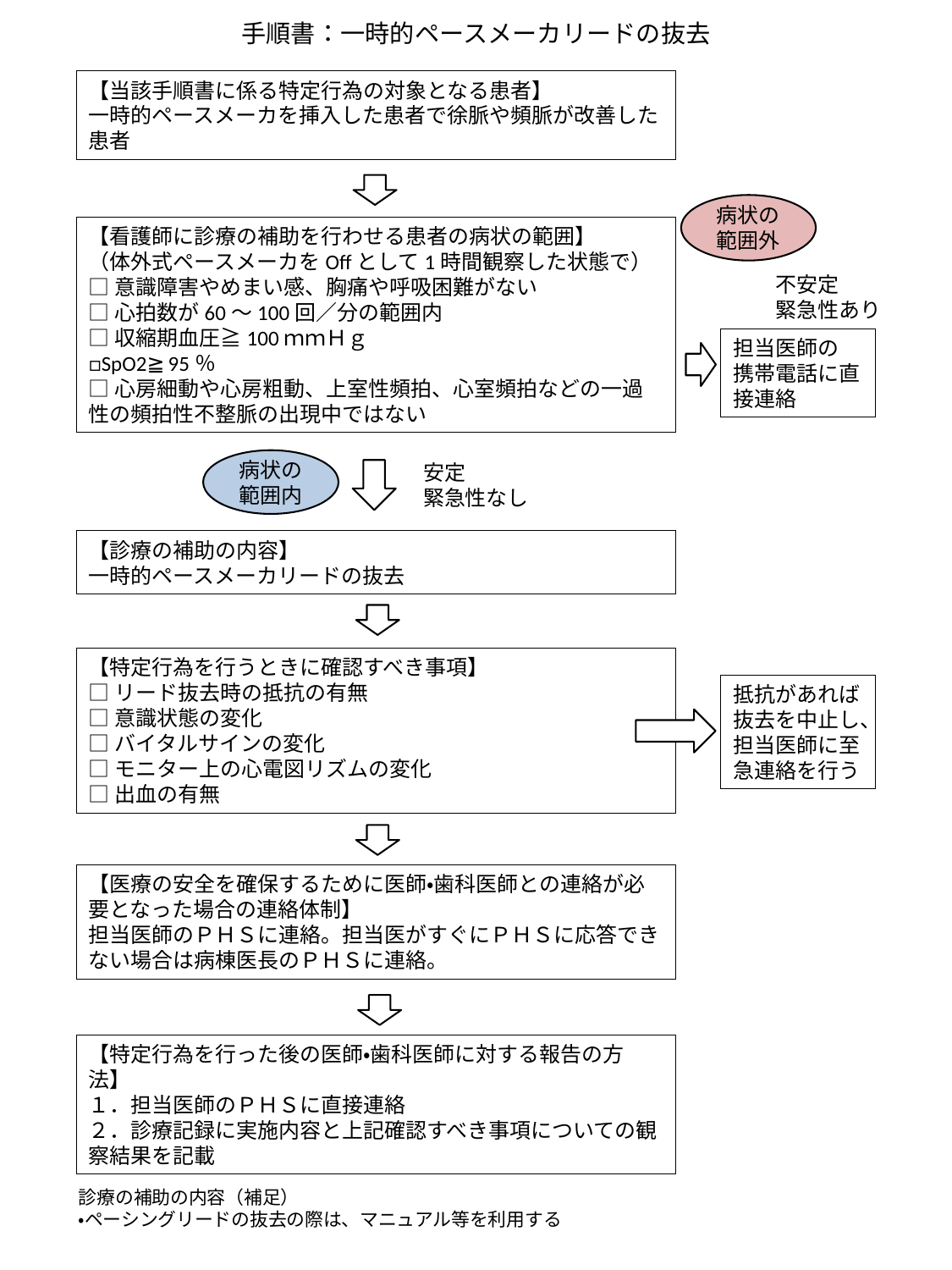

手順書：一時的ペースメーカリードの抜去
【当該手順書に係る特定行為の対象となる患者】
一時的ペースメーカを挿入した患者で徐脈や頻脈が改善した患者

病状の
範囲外
【看護師に診療の補助を行わせる患者の病状の範囲】
（体外式ペースメーカをOffとして1時間観察した状態で）
□意識障害やめまい感、胸痛や呼吸困難がない
□心拍数が60～100回／分の範囲内
□収縮期血圧≧100ｍｍＨｇ
□SpO2≧95％
□心房細動や心房粗動、上室性頻拍、心室頻拍などの一過性の頻拍性不整脈の出現中ではない
不安定
緊急性あり
担当医師の
携帯電話に直接連絡

病状の
範囲内
安定
緊急性なし

【診療の補助の内容】
一時的ペースメーカリードの抜去

【特定行為を行うときに確認すべき事項】
□リード抜去時の抵抗の有無
□意識状態の変化
□バイタルサインの変化
□モニター上の心電図リズムの変化
□出血の有無
抵抗があれば抜去を中止し、担当医師に至急連絡を行う

【医療の安全を確保するために医師・歯科医師との連絡が必要となった場合の連絡体制】
担当医師のＰＨＳに連絡。担当医がすぐにＰＨＳに応答できない場合は病棟医長のＰＨＳに連絡。

【特定行為を行った後の医師・歯科医師に対する報告の方法】
１．担当医師のＰＨＳに直接連絡
２．診療記録に実施内容と上記確認すべき事項についての観察結果を記載
診療の補助の内容（補足）
・ペーシングリードの抜去の際は、マニュアル等を利用する